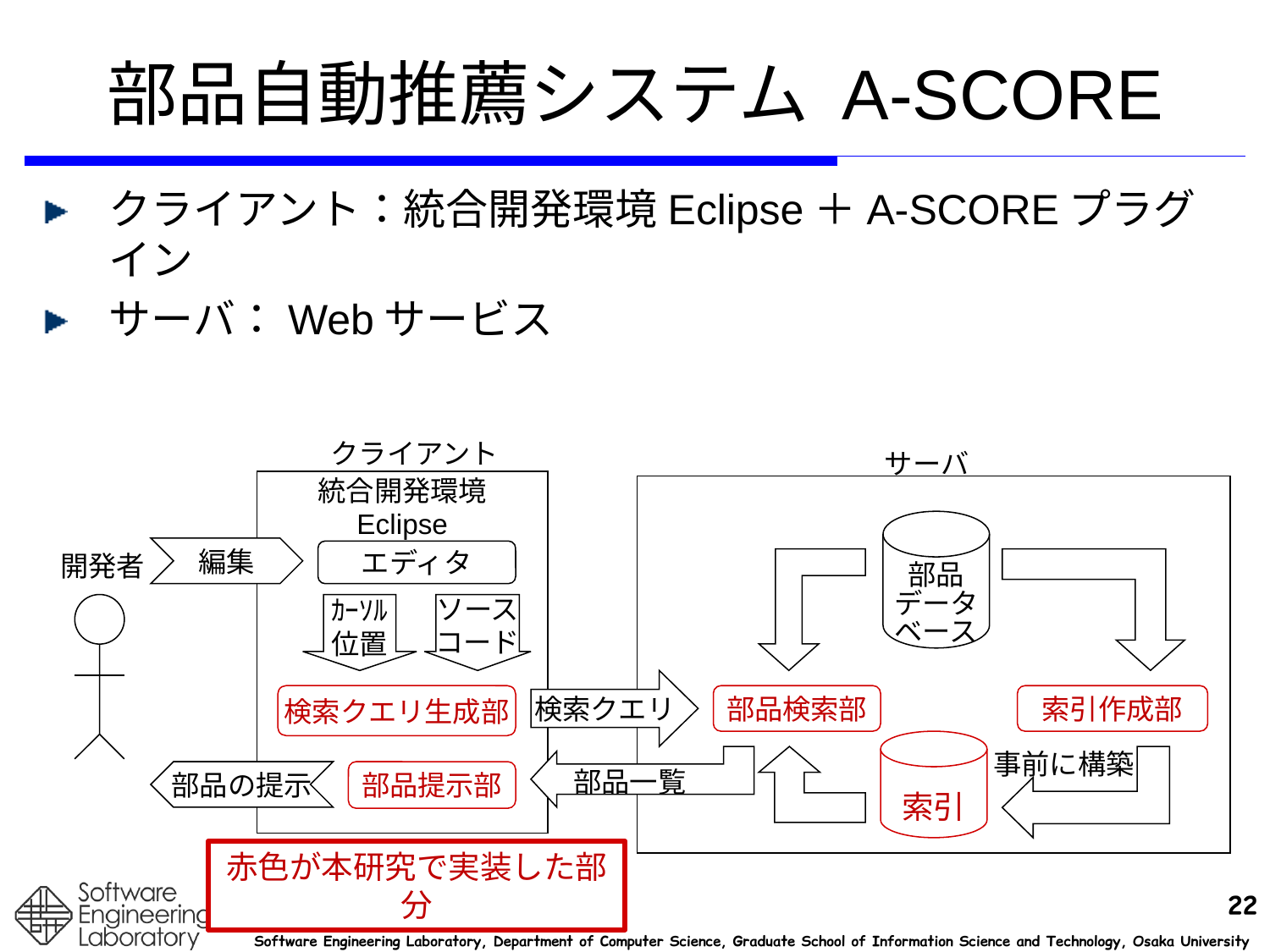

# 部品自動推薦システム A-SCORE
クライアント：統合開発環境Eclipse＋A-SCOREプラグイン
サーバ：Webサービス
クライアント
サーバ
統合開発環境
Eclipse

部品
データ
ベース
編集
エディタ
開発者

ｶｰｿﾙ
位置
ソース
コード

検索クエリ
検索クエリ生成部
部品検索部
索引作成部

索引

事前に構築
部品の提示
部品提示部
部品一覧
赤色が本研究で実装した部分